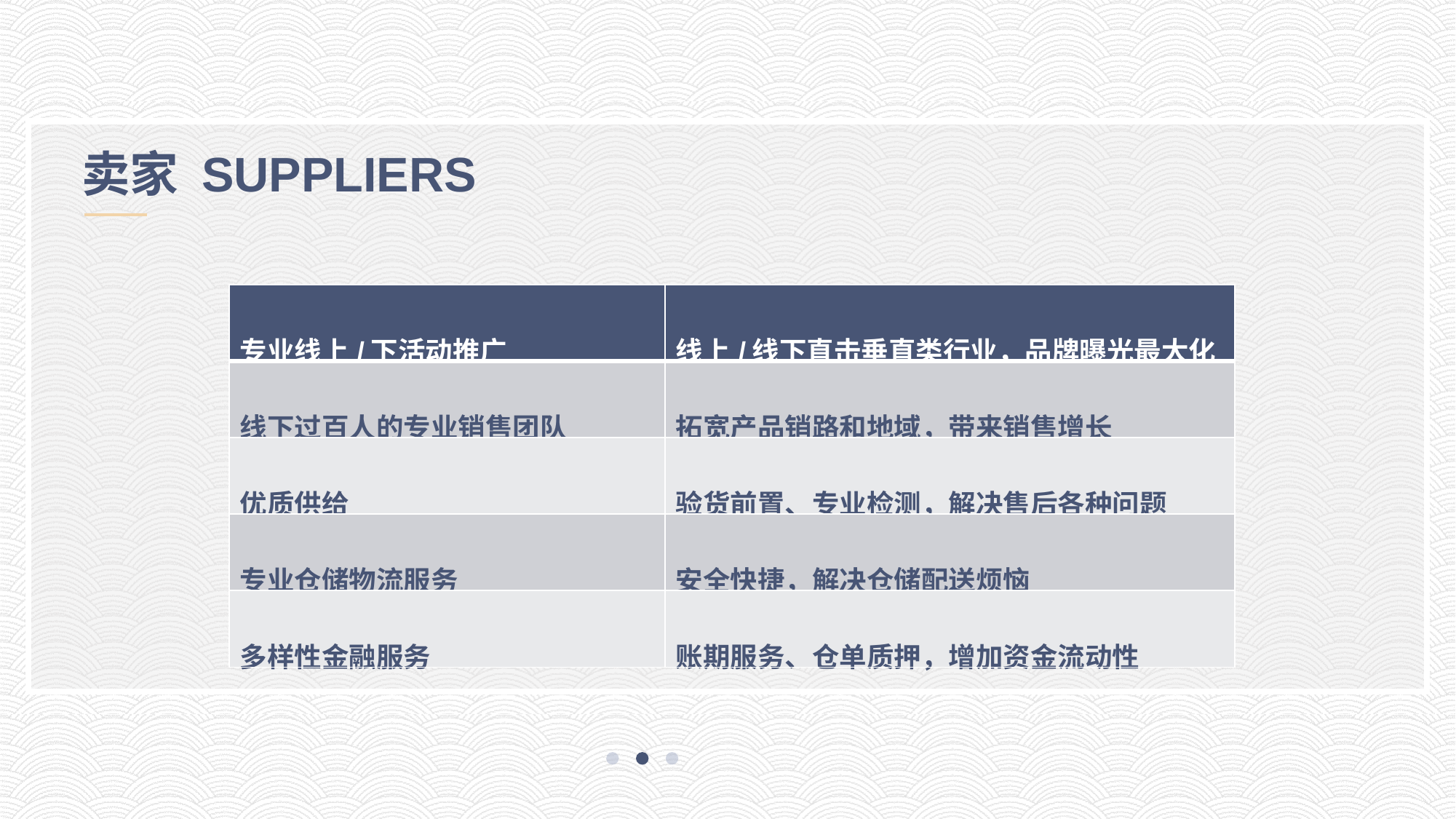

卖家 SUPPLIERS

| 专业线上/下活动推广 | 线上/线下直击垂直类行业，品牌曝光最大化 |
| --- | --- |
| 线下过百人的专业销售团队 | 拓宽产品销路和地域，带来销售增长 |
| 优质供给 | 验货前置、专业检测，解决售后各种问题 |
| 专业仓储物流服务 | 安全快捷，解决仓储配送烦恼 |
| 多样性金融服务 | 账期服务、仓单质押，增加资金流动性 |